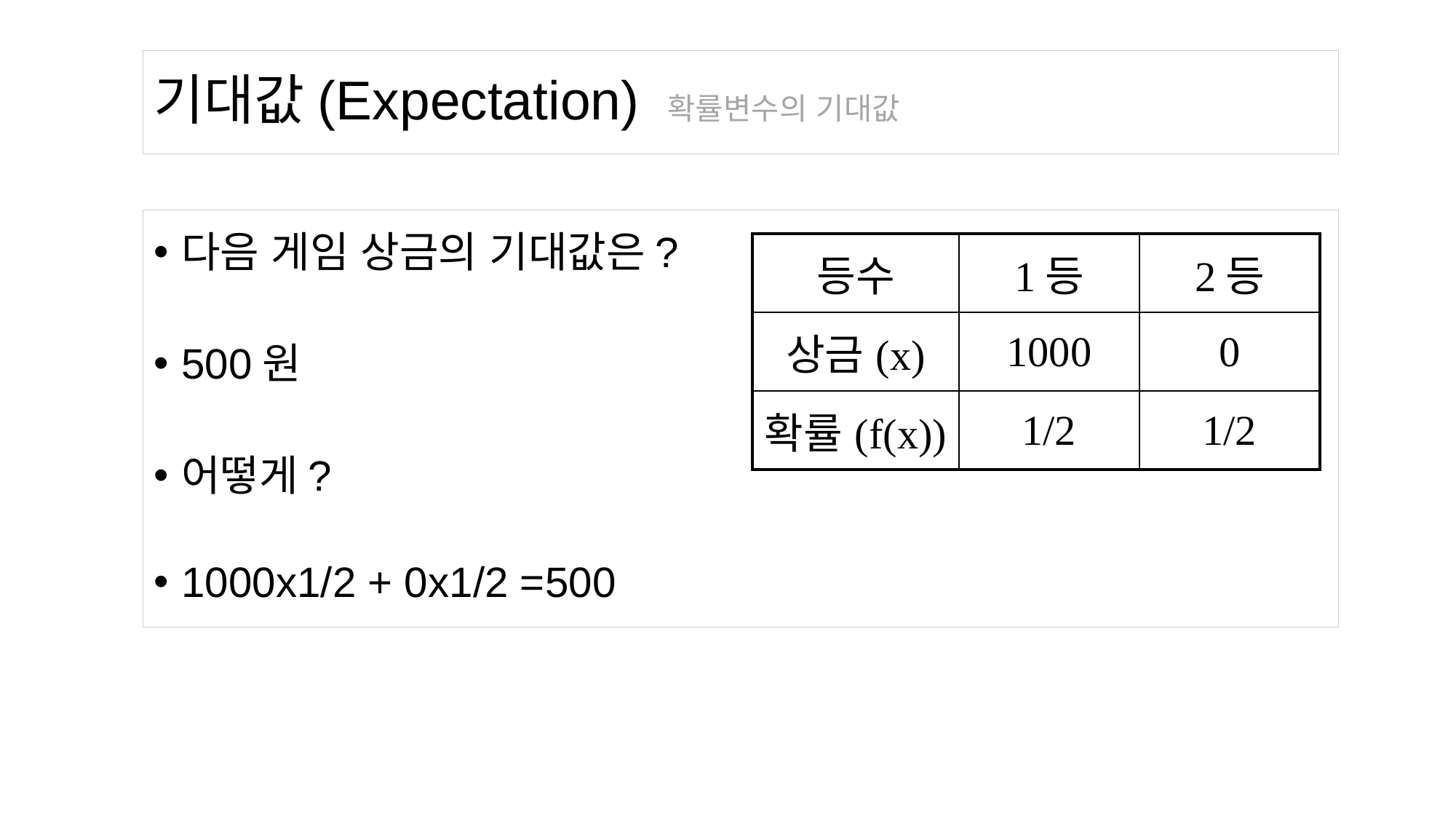

기대값(Expectation) 확률변수의 기대값
다음 게임 상금의 기대값은?

500원

어떻게?

1000x1/2 + 0x1/2 =500
| 등수 | 1등 | 2등 |
| --- | --- | --- |
| 상금(x) | 1000 | 0 |
| 확률(f(x)) | 1/2 | 1/2 |